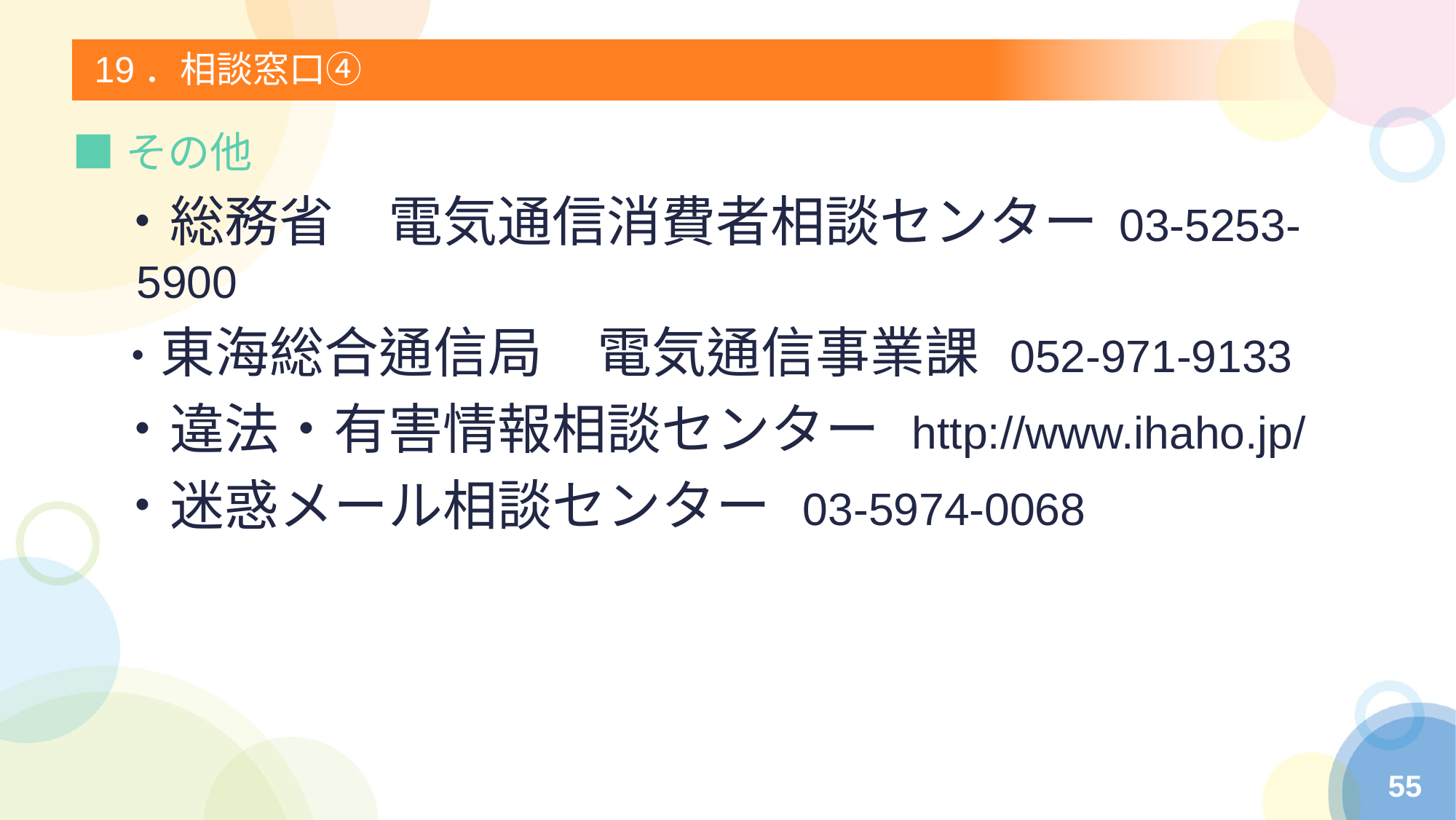

# 19．相談窓口④
■その他
・総務省　電気通信消費者相談センター	03-5253-5900
・東海総合通信局　電気通信事業課	052-971-9133
・違法・有害情報相談センター	http://www.ihaho.jp/
・迷惑メール相談センター	03-5974-0068

55